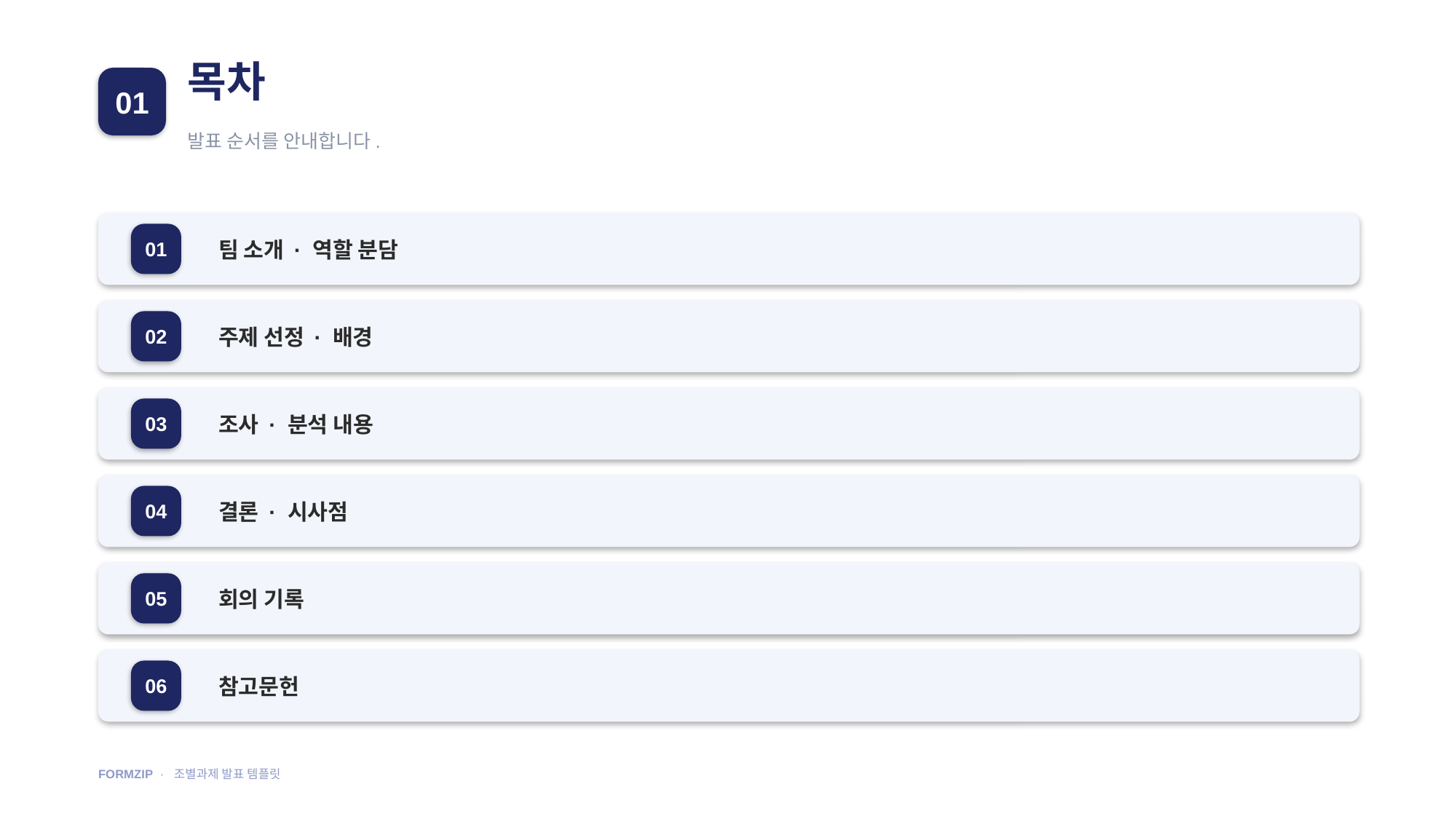

목차
01
발표 순서를 안내합니다.

팀 소개 · 역할 분담
01

주제 선정 · 배경
02

조사 · 분석 내용
03

결론 · 시사점
04

회의 기록
05

참고문헌
06
FORMZIP  ·  조별과제 발표 템플릿